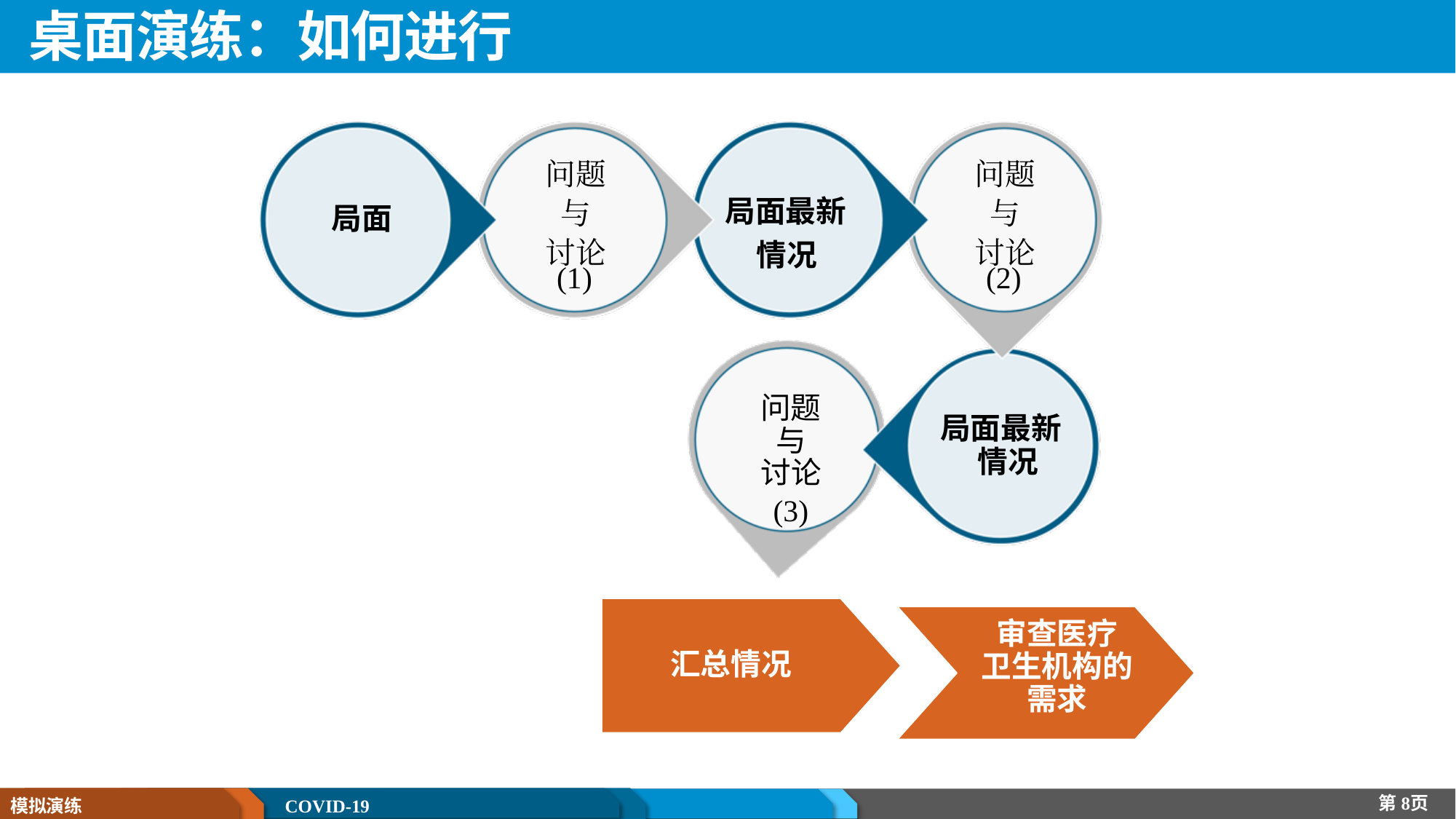

# 桌面演练：如何进行

| 问题 与 讨论 | 局面最新 情况 | 问题 与 讨论 |
| --- | --- | --- |
| (1) |  | (2) |
局面
问题
与
讨论
(3)
局面最新情况

审查医疗
卫生机构的需求
汇总情况
第8页
模拟演练
COVID-19